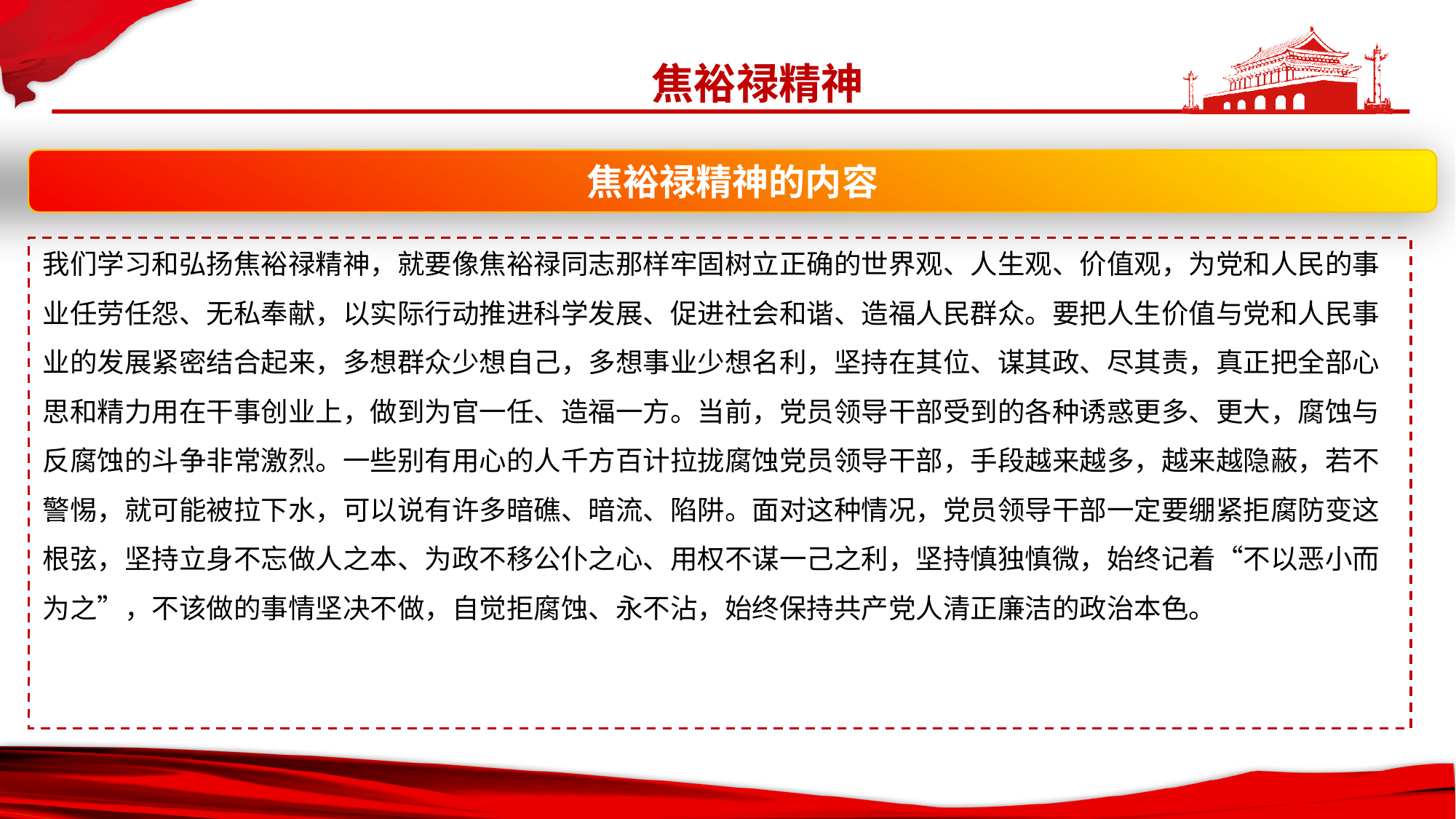

焦裕禄精神
焦裕禄精神的内容
我们学习和弘扬焦裕禄精神，就要像焦裕禄同志那样牢固树立正确的世界观、人生观、价值观，为党和人民的事业任劳任怨、无私奉献，以实际行动推进科学发展、促进社会和谐、造福人民群众。要把人生价值与党和人民事业的发展紧密结合起来，多想群众少想自己，多想事业少想名利，坚持在其位、谋其政、尽其责，真正把全部心思和精力用在干事创业上，做到为官一任、造福一方。当前，党员领导干部受到的各种诱惑更多、更大，腐蚀与反腐蚀的斗争非常激烈。一些别有用心的人千方百计拉拢腐蚀党员领导干部，手段越来越多，越来越隐蔽，若不警惕，就可能被拉下水，可以说有许多暗礁、暗流、陷阱。面对这种情况，党员领导干部一定要绷紧拒腐防变这根弦，坚持立身不忘做人之本、为政不移公仆之心、用权不谋一己之利，坚持慎独慎微，始终记着“不以恶小而为之”，不该做的事情坚决不做，自觉拒腐蚀、永不沾，始终保持共产党人清正廉洁的政治本色。